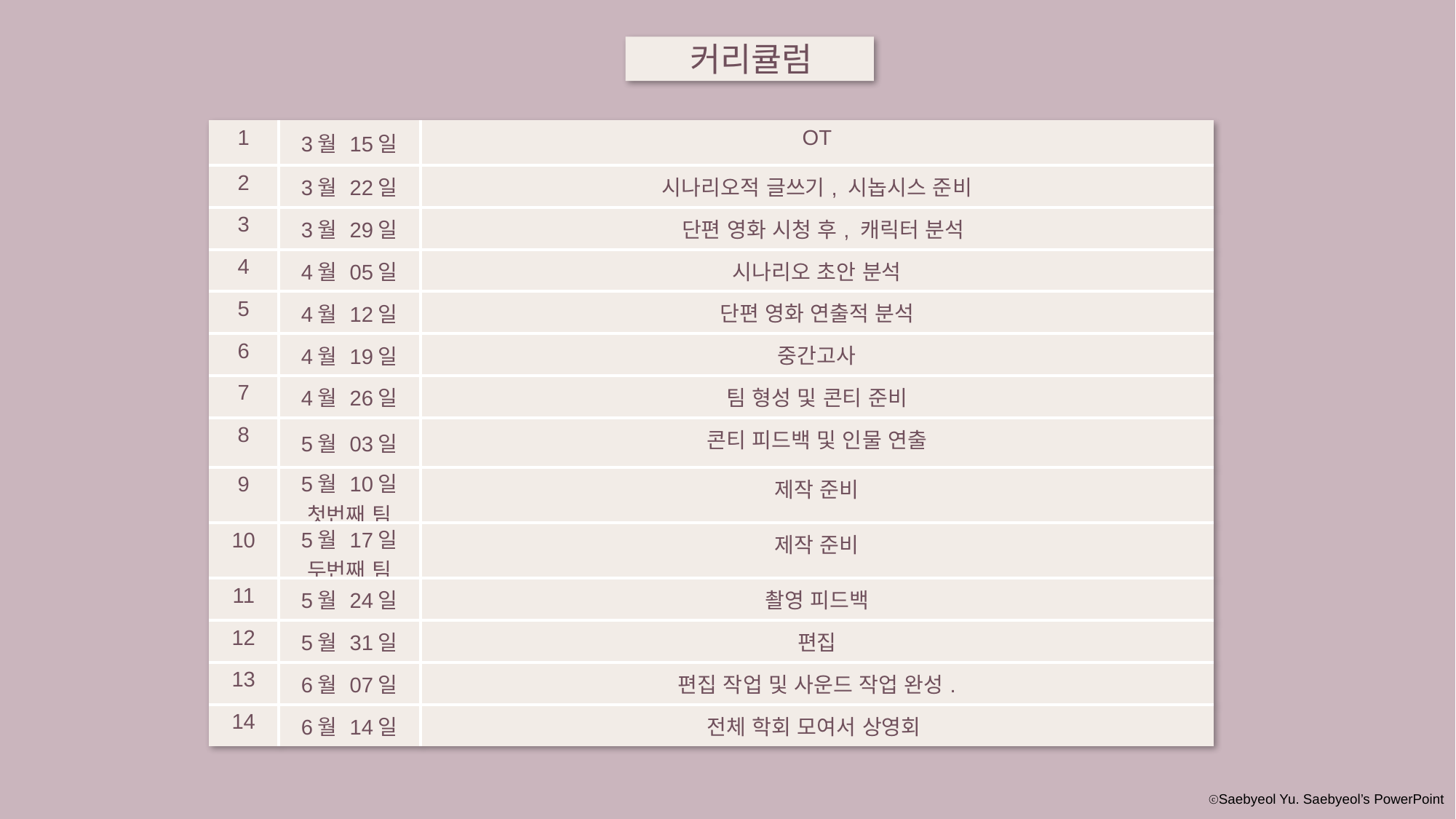

커리큘럼

| 1 | 3월 15일 | OT |
| --- | --- | --- |
| 2 | 3월 22일 | 시나리오적 글쓰기, 시놉시스 준비 |
| 3 | 3월 29일 | 단편 영화 시청 후, 캐릭터 분석 |
| 4 | 4월 05일 | 시나리오 초안 분석 |
| 5 | 4월 12일 | 단편 영화 연출적 분석 |
| 6 | 4월 19일 | 중간고사 |
| 7 | 4월 26일 | 팀 형성 및 콘티 준비 |
| 8 | 5월 03일 | 콘티 피드백 및 인물 연출 |
| 9 | 5월 10일 첫번째 팀 | 제작 준비 |
| 10 | 5월 17일 두번째 팀 | 제작 준비 |
| 11 | 5월 24일 | 촬영 피드백 |
| 12 | 5월 31일 | 편집 |
| 13 | 6월 07일 | 편집 작업 및 사운드 작업 완성. |
| 14 | 6월 14일 | 전체 학회 모여서 상영회 |